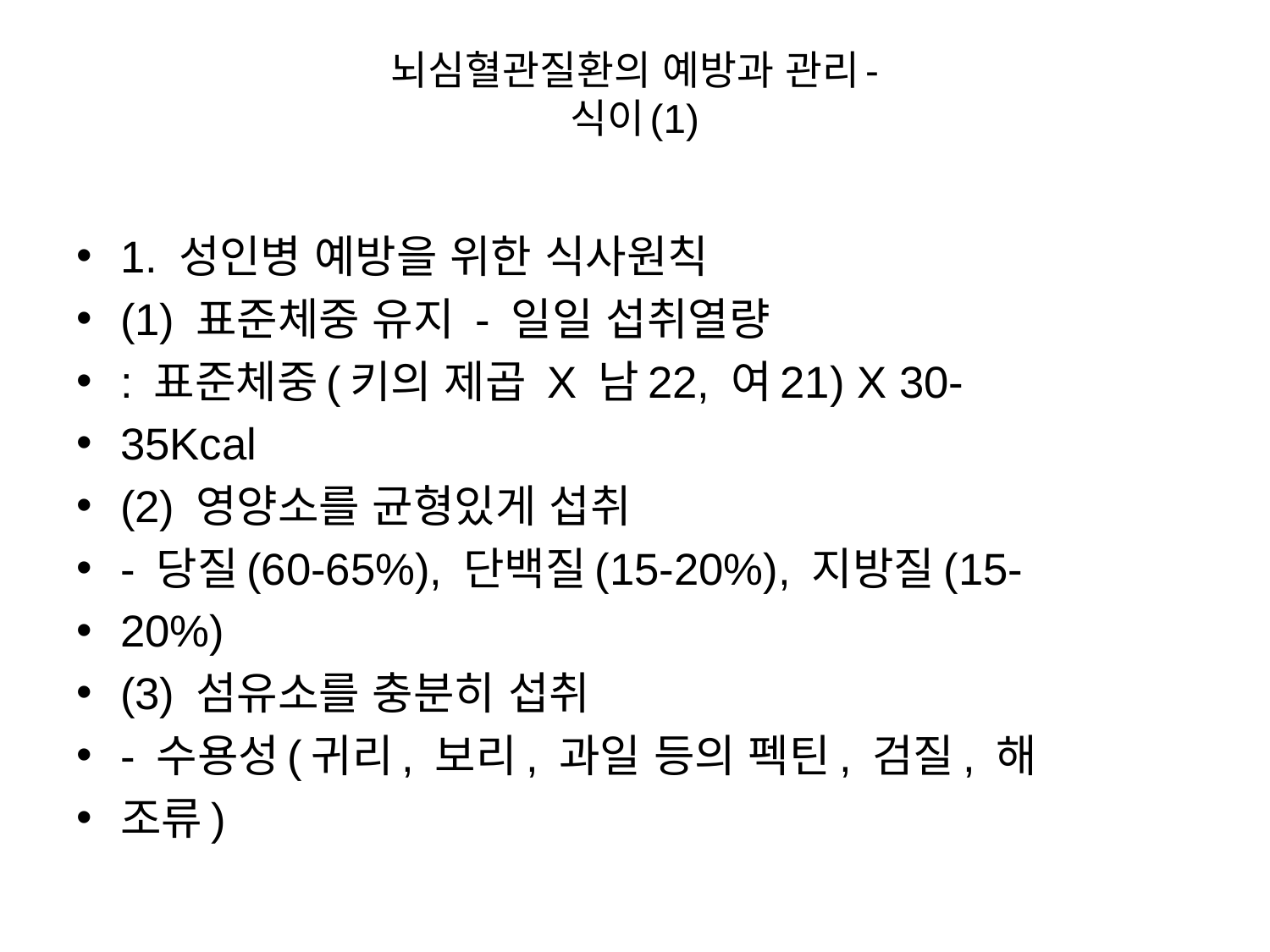

# 뇌심혈관질환의 예방과 관리- 식이(1)
1. 성인병 예방을 위한 식사원칙
(1) 표준체중 유지 - 일일 섭취열량
: 표준체중(키의 제곱 X 남22, 여21) X 30-
35Kcal
(2) 영양소를 균형있게 섭취
- 당질(60-65%), 단백질(15-20%), 지방질(15-
20%)
(3) 섬유소를 충분히 섭취
- 수용성(귀리, 보리, 과일 등의 펙틴, 검질, 해
조류)